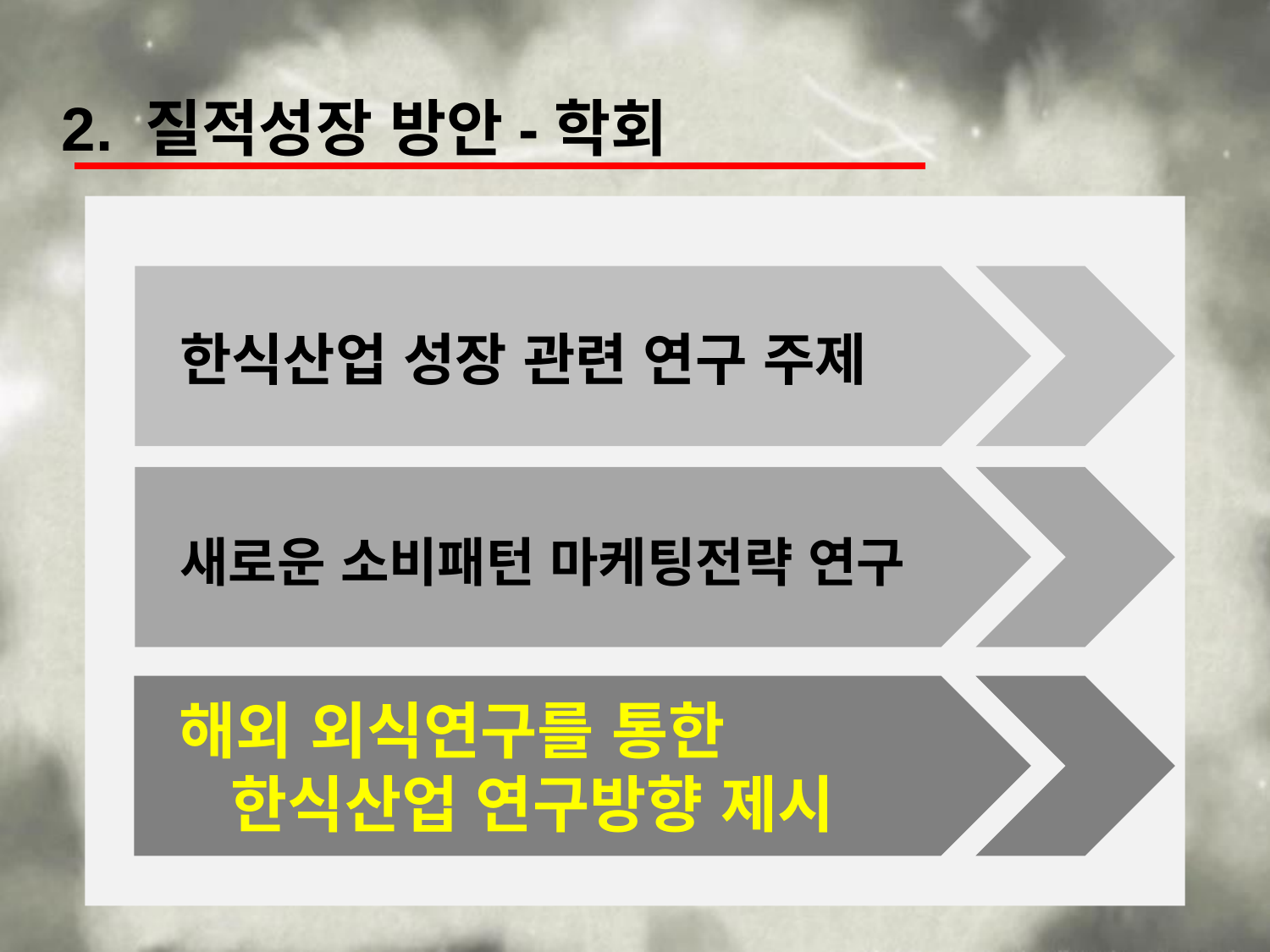

2. 질적성장 방안-학회

 한식산업 성장 관련 연구 주제

 새로운 소비패턴 마케팅전략 연구

 해외 외식연구를 통한
    한식산업 연구방향 제시